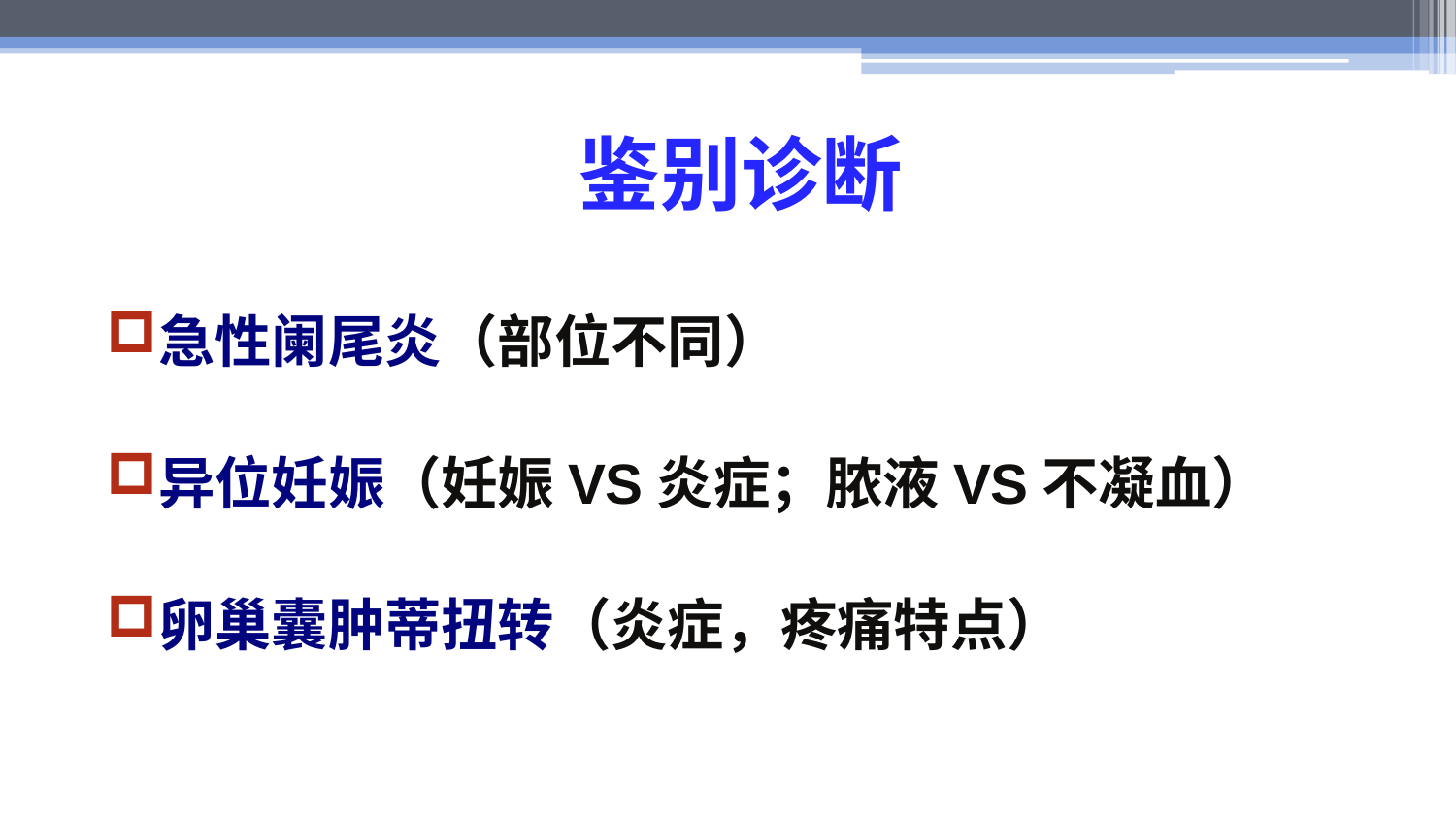

# 鉴别诊断
急性阑尾炎（部位不同）
异位妊娠（妊娠VS炎症；脓液VS不凝血）
卵巢囊肿蒂扭转（炎症，疼痛特点）